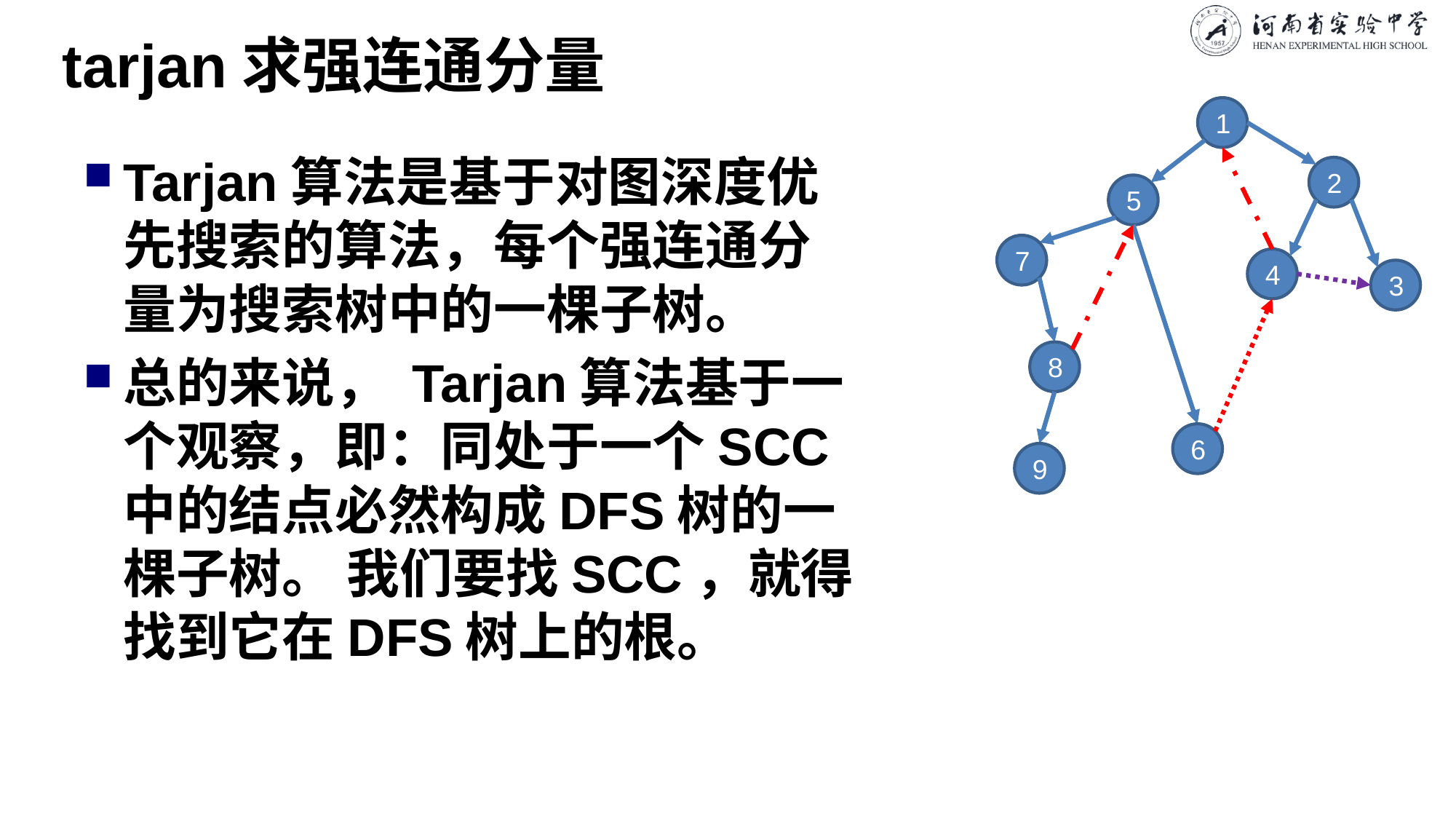

# tarjan求强连通分量
1
Tarjan算法是基于对图深度优先搜索的算法，每个强连通分量为搜索树中的一棵子树。
总的来说， Tarjan算法基于一个观察，即：同处于一个SCC中的结点必然构成DFS树的一棵子树。 我们要找SCC，就得找到它在DFS树上的根。
2
5
7
4
3
8
6
9